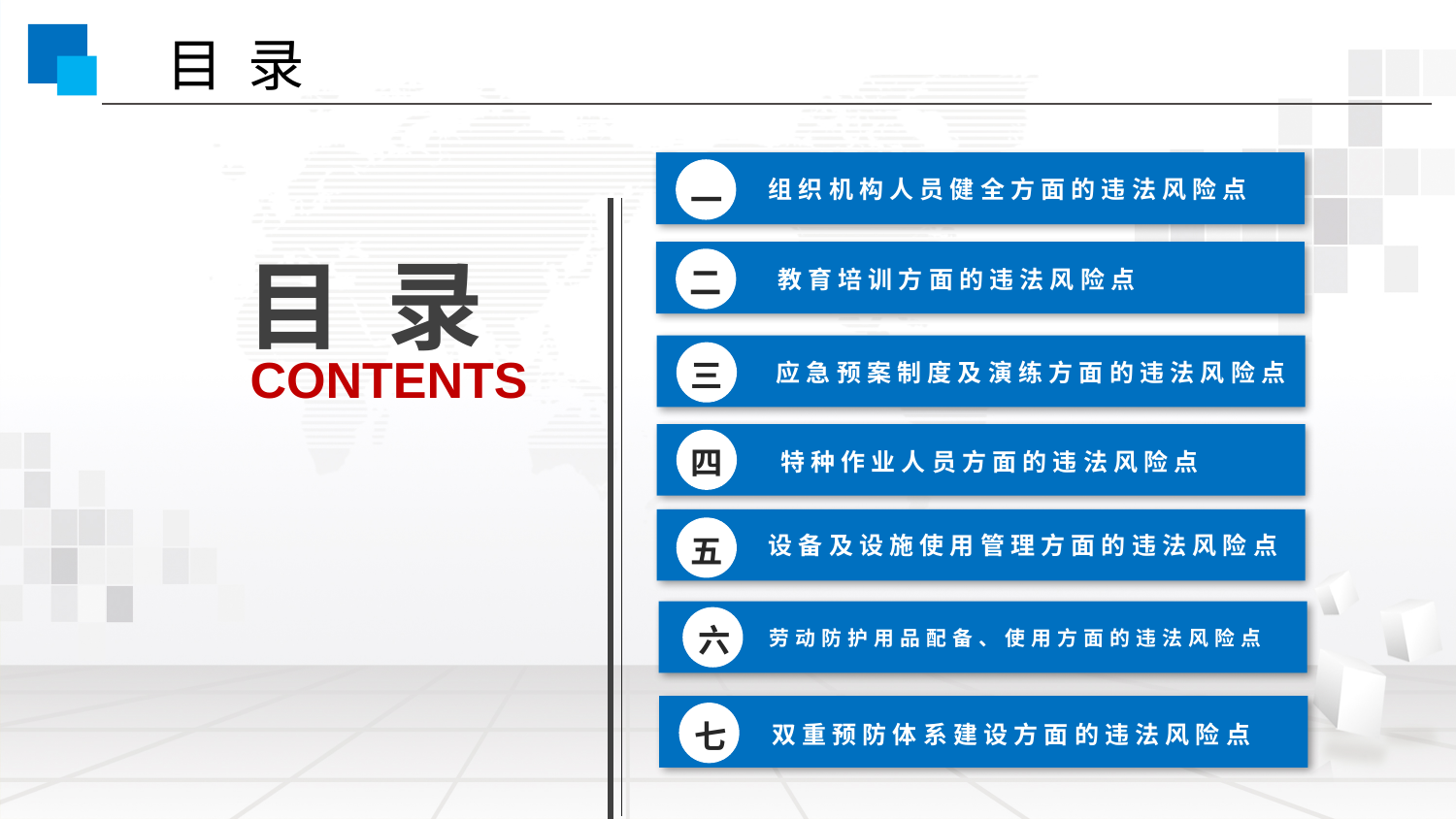

目  录

一

组织机构人员健全方面的违法风险点

目  录
CONTENTS
二

教育培训方面的违法风险点
三

应急预案制度及演练方面的违法风险点
四

特种作业人员方面的违法风险点
五

设备及设施使用管理方面的违法风险点
六

劳动防护用品配备、使用方面的违法风险点
七

双重预防体系建设方面的违法风险点